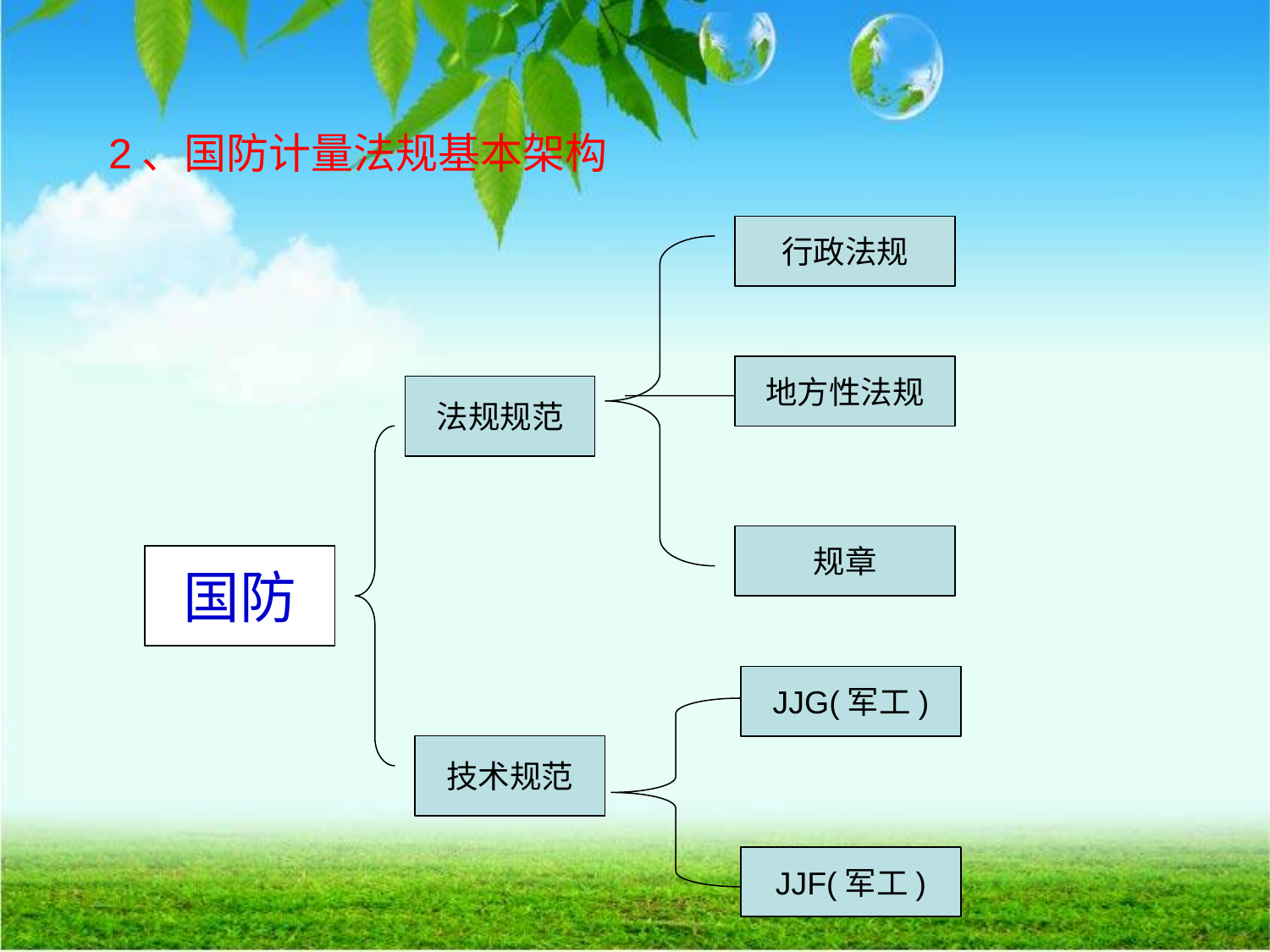

# 2、国防计量法规基本架构

行政法规

地方性法规
法规规范

规章
国防
JJG(军工)

技术规范
JJF(军工)